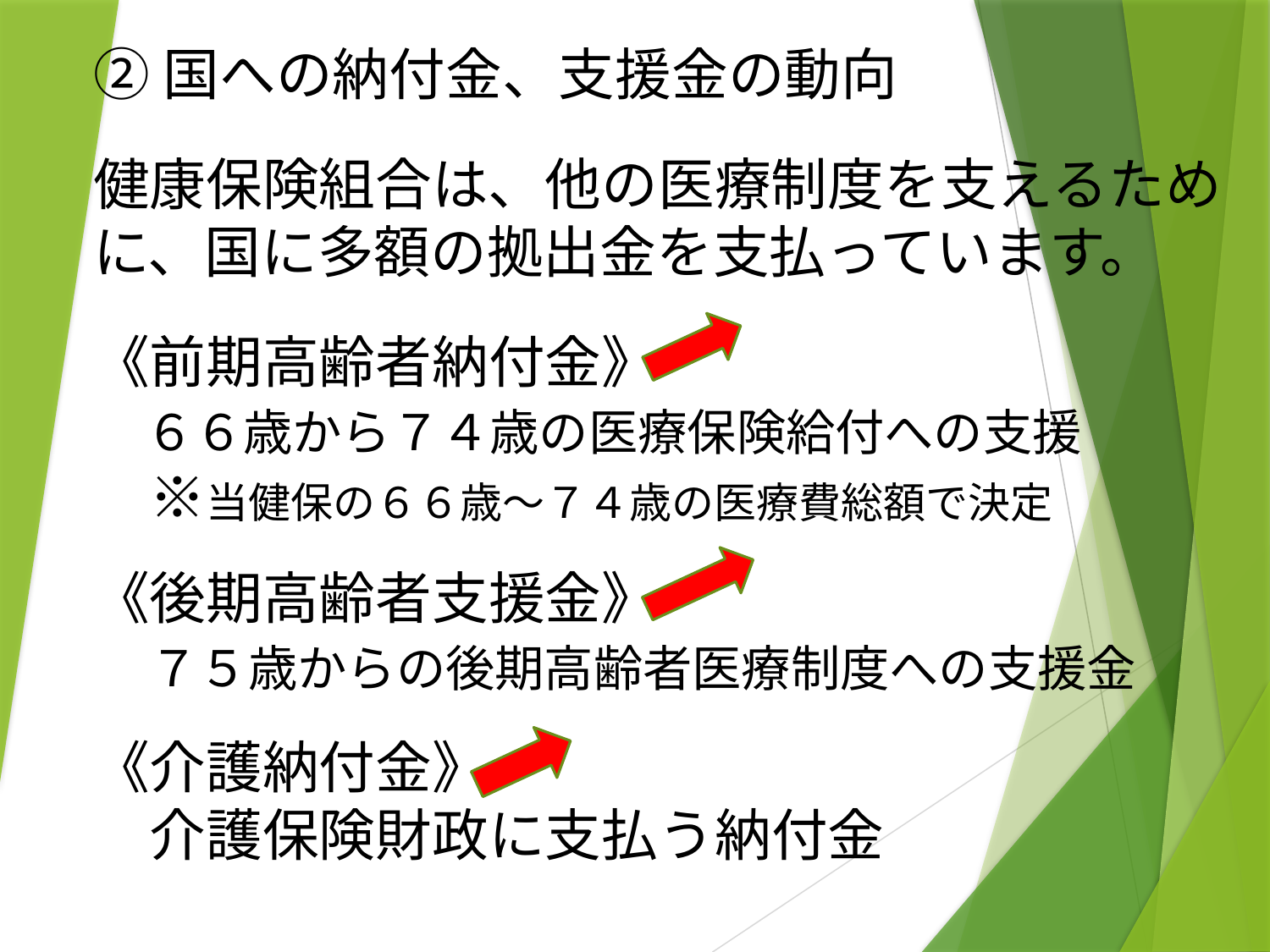

②国への納付金、支援金の動向

健康保険組合は、他の医療制度を支えるために、国に多額の拠出金を支払っています。

《前期高齢者納付金》
   ６６歳から７４歳の医療保険給付への支援
　※当健保の６６歳～７４歳の医療費総額で決定

《後期高齢者支援金》
　７５歳からの後期高齢者医療制度への支援金

《介護納付金》
　介護保険財政に支払う納付金